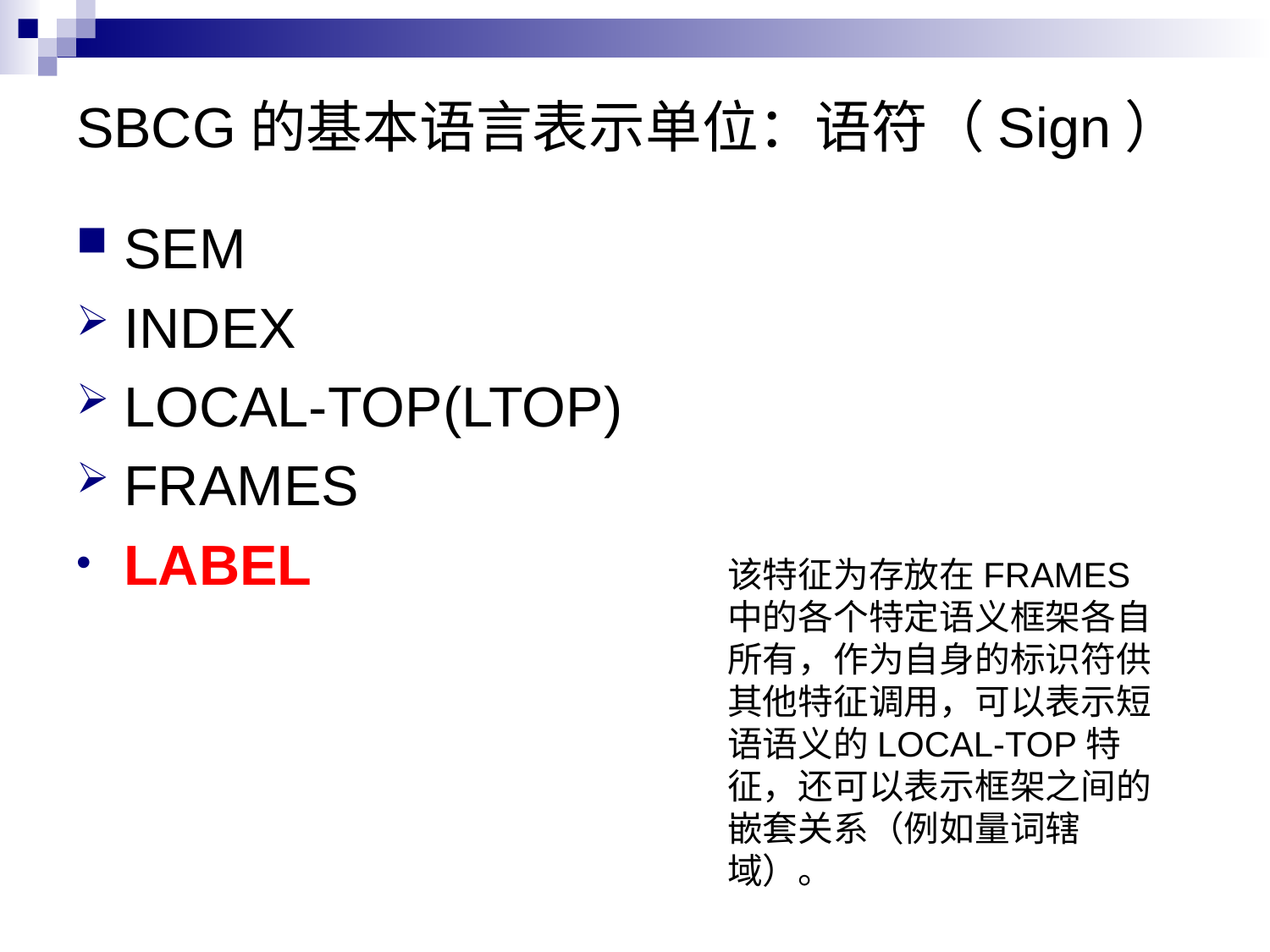

# SBCG的基本语言表示单位：语符（Sign）
SEM
INDEX
LOCAL-TOP(LTOP)
FRAMES
LABEL
该特征为存放在FRAMES中的各个特定语义框架各自所有，作为自身的标识符供其他特征调用，可以表示短语语义的LOCAL-TOP特征，还可以表示框架之间的嵌套关系（例如量词辖域）。